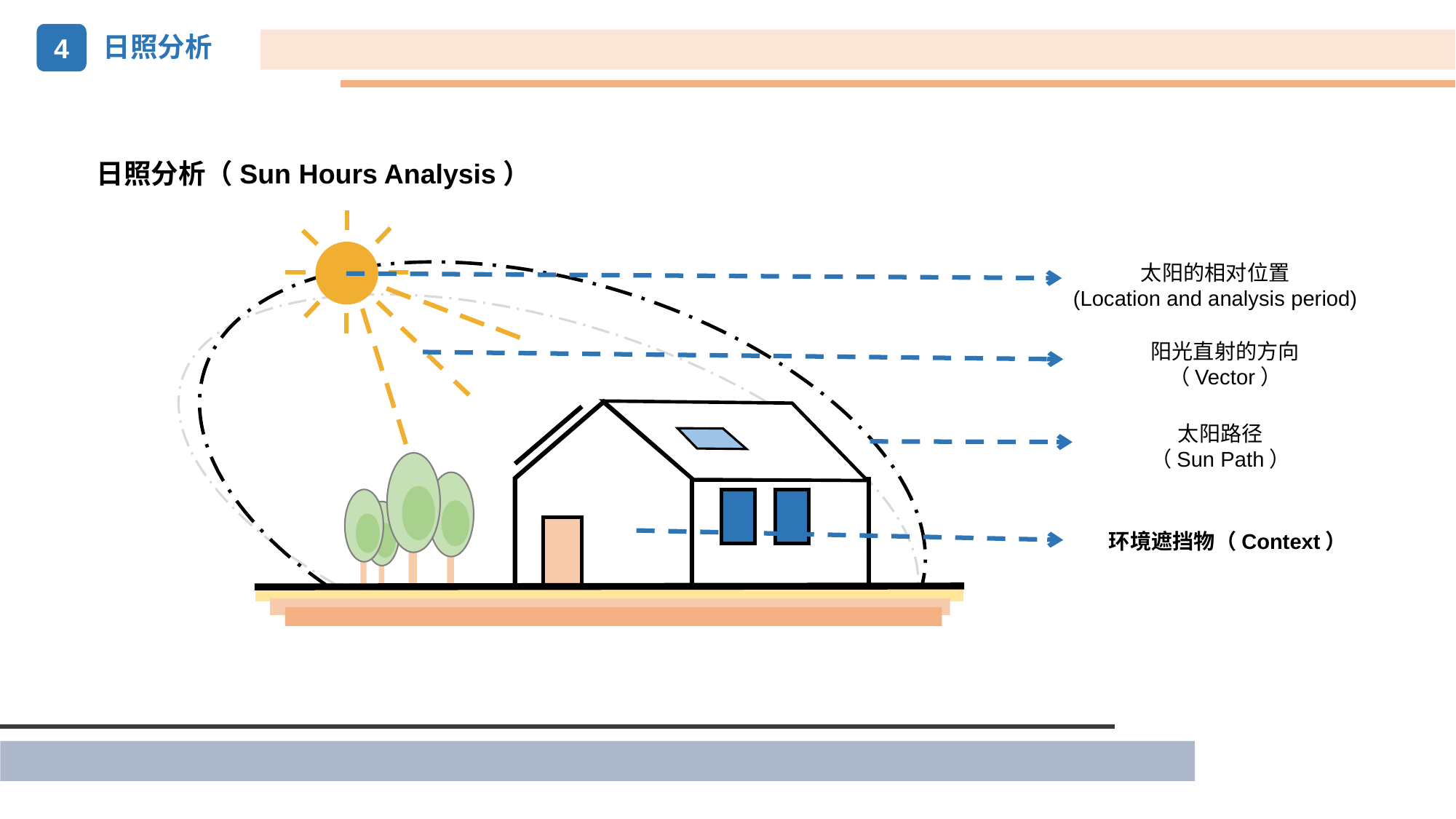

4
日照分析

日照分析（Sun Hours Analysis）

太阳的相对位置
(Location and analysis period)
阳光直射的方向
（Vector）
太阳路径
（Sun Path）
环境遮挡物（Context）